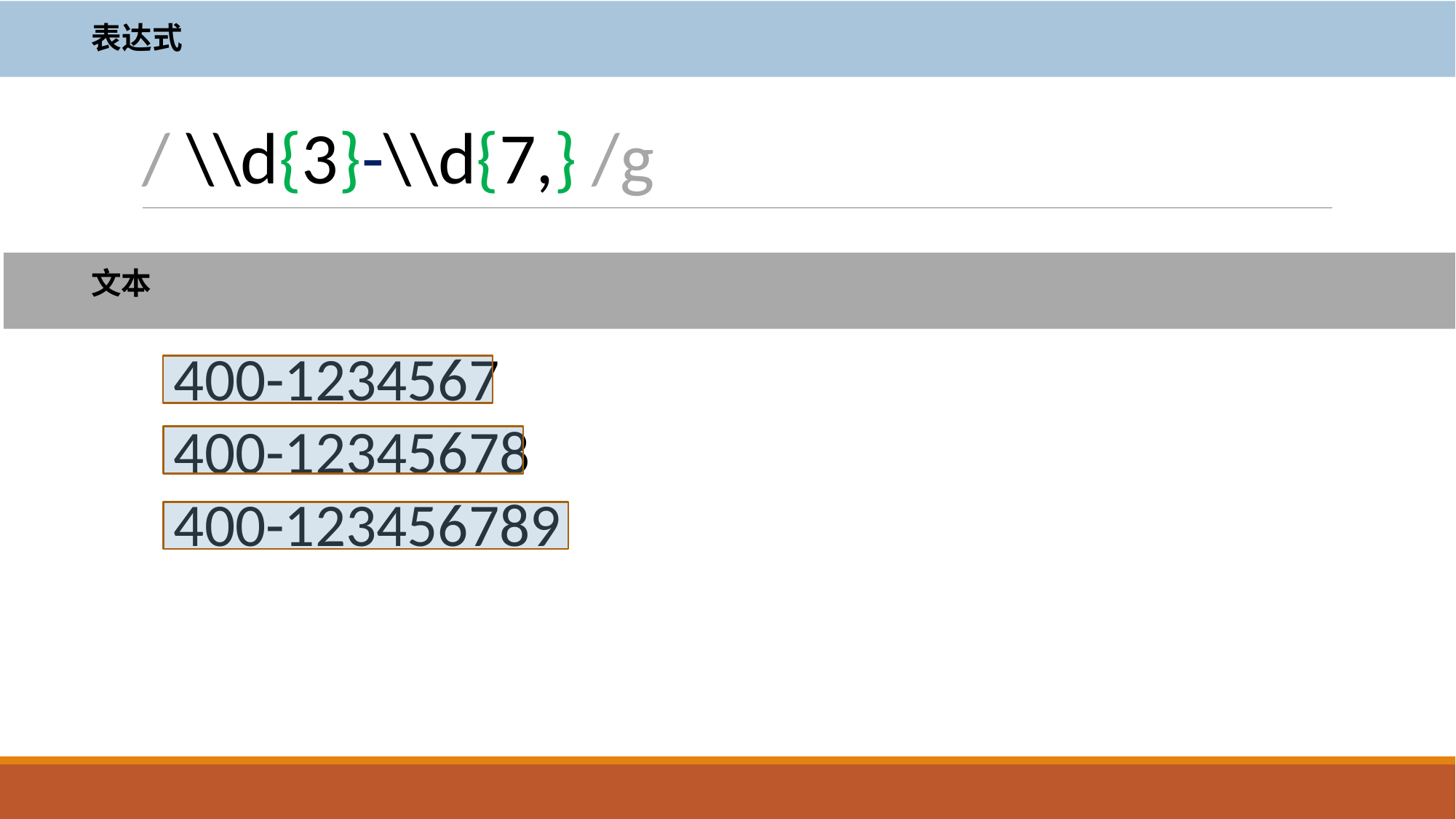

表达式
/ \\d{3}-\\d{7,} /g

文本
400-1234567
400-12345678
400-123456789